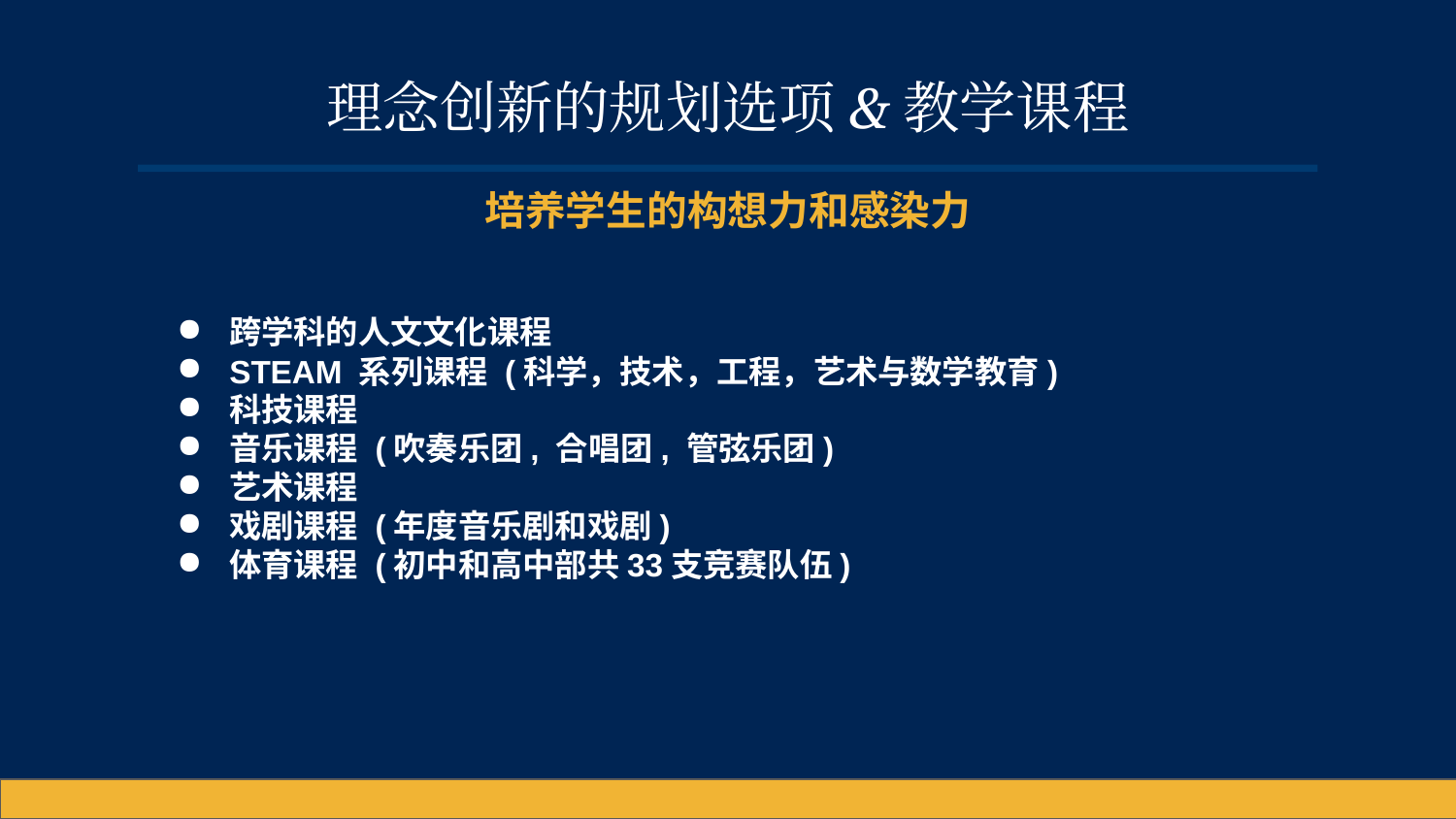

# 理念创新的规划选项&教学课程
培养学生的构想力和感染力
跨学科的人文文化课程
STEAM 系列课程 (科学，技术，工程，艺术与数学教育)
科技课程
音乐课程 (吹奏乐团, 合唱团, 管弦乐团)
艺术课程
戏剧课程 (年度音乐剧和戏剧)
体育课程 (初中和高中部共33支竞赛队伍)